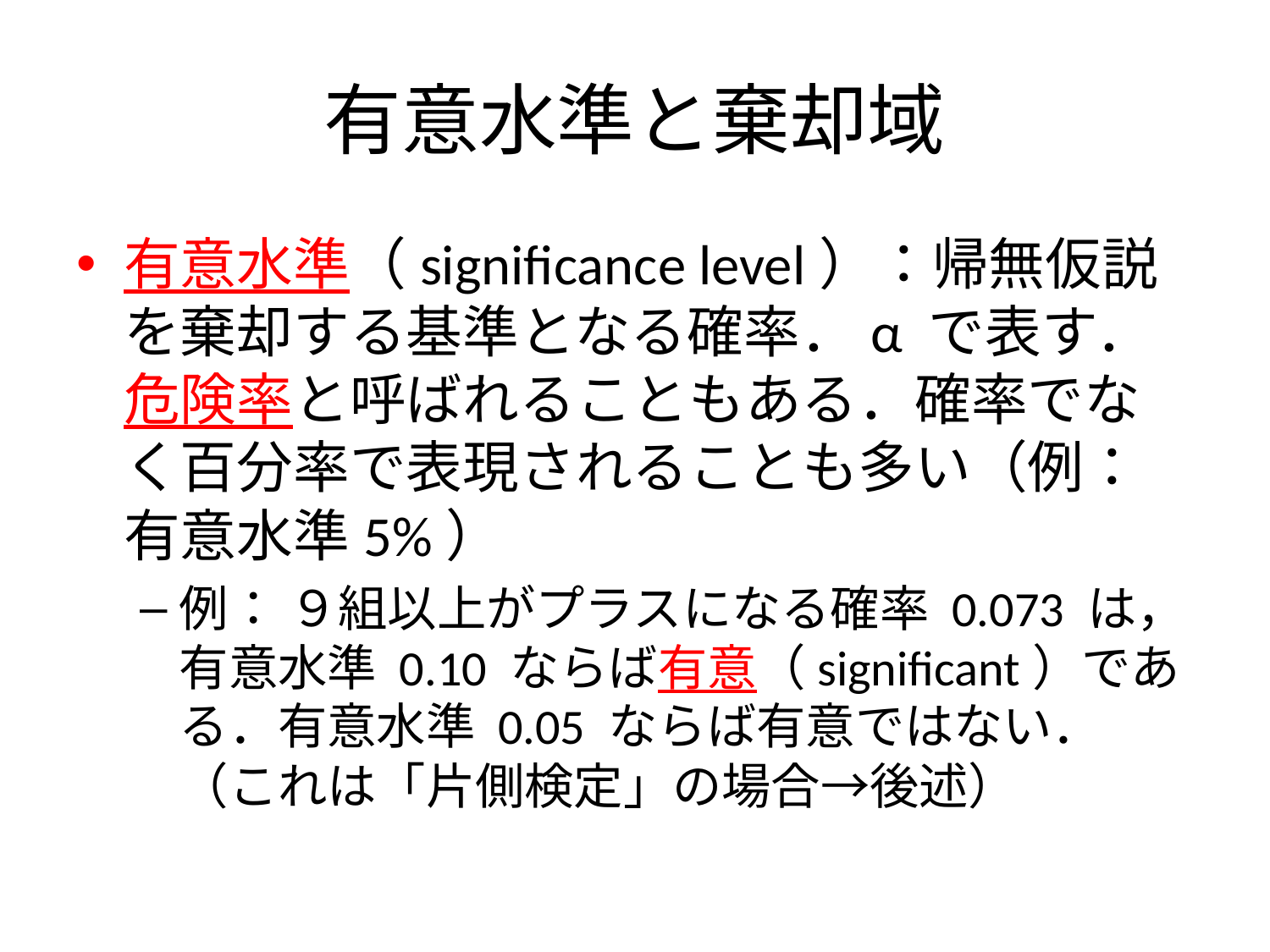

# 有意水準と棄却域
有意水準（significance level）：帰無仮説を棄却する基準となる確率．α で表す．危険率と呼ばれることもある．確率でなく百分率で表現されることも多い（例：有意水準5%）
例： ９組以上がプラスになる確率 0.073 は，有意水準 0.10 ならば有意（significant）である．有意水準 0.05 ならば有意ではない．（これは「片側検定」の場合→後述）